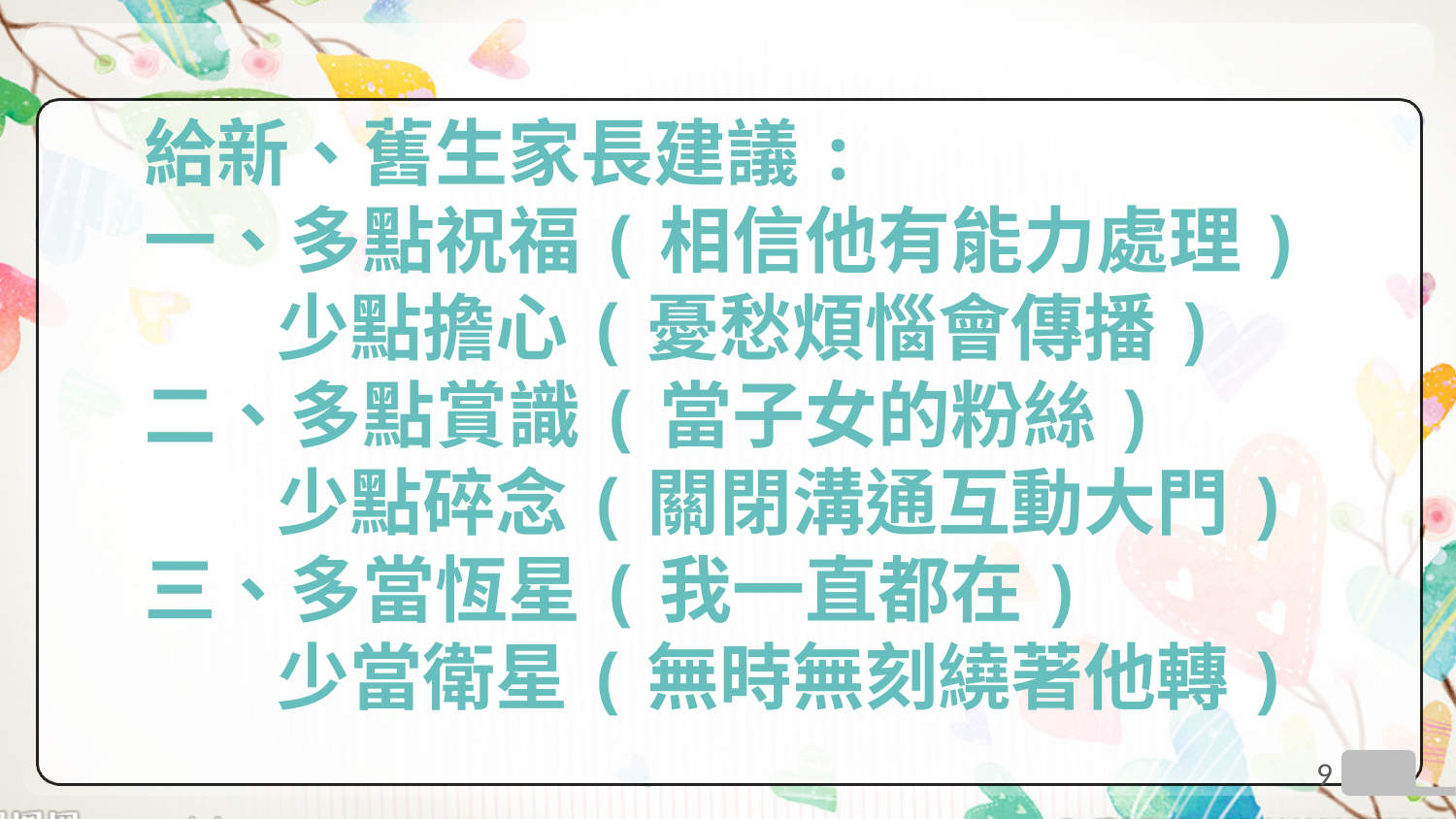

給新、舊生家長建議:
一、多點祝福(相信他有能力處理)
       少點擔心(憂愁煩惱會傳播)
二、多點賞識(當子女的粉絲)
       少點碎念(關閉溝通互動大門)
三、多當恆星(我一直都在)
       少當衛星(無時無刻繞著他轉)